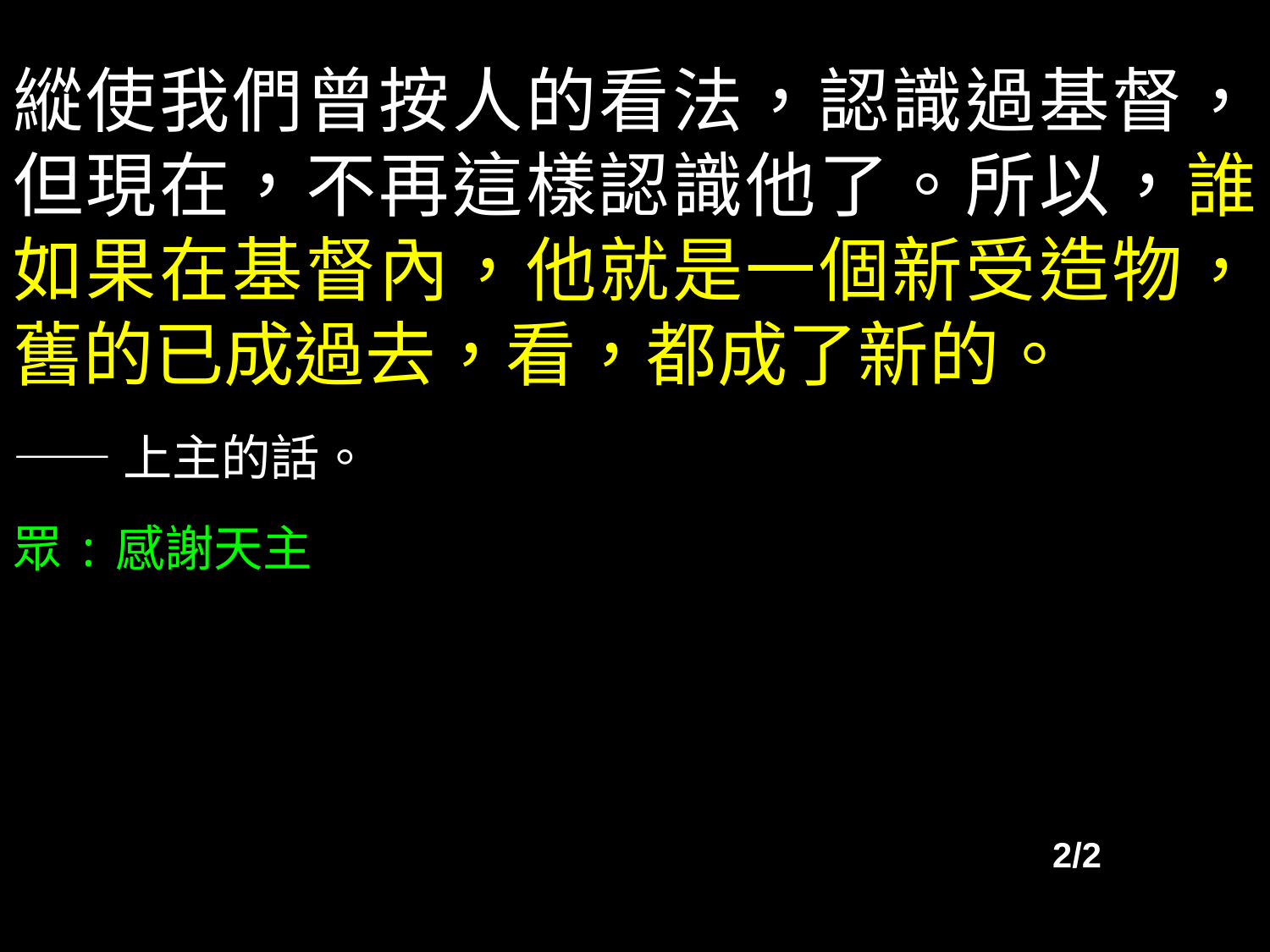

縱使我們曾按人的看法，認識過基督，但現在，不再這樣認識他了。所以，誰如果在基督內，他就是一個新受造物，舊的已成過去，看，都成了新的。
——上主的話。
眾:感謝天主

2/2